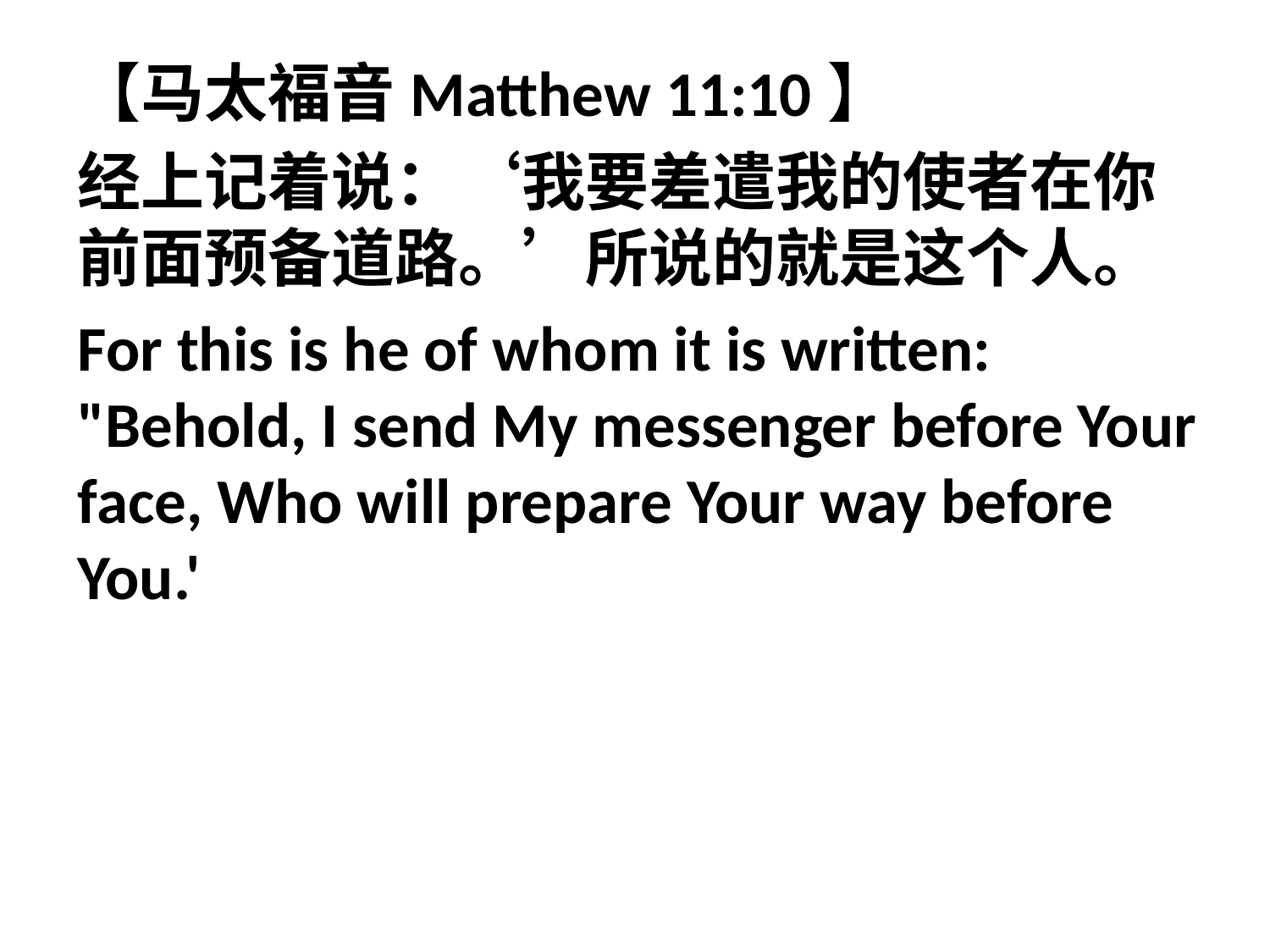

【马太福音Matthew 11:10】
经上记着说：‘我要差遣我的使者在你前面预备道路。’所说的就是这个人。
For this is he of whom it is written: "Behold, I send My messenger before Your face, Who will prepare Your way before You.'